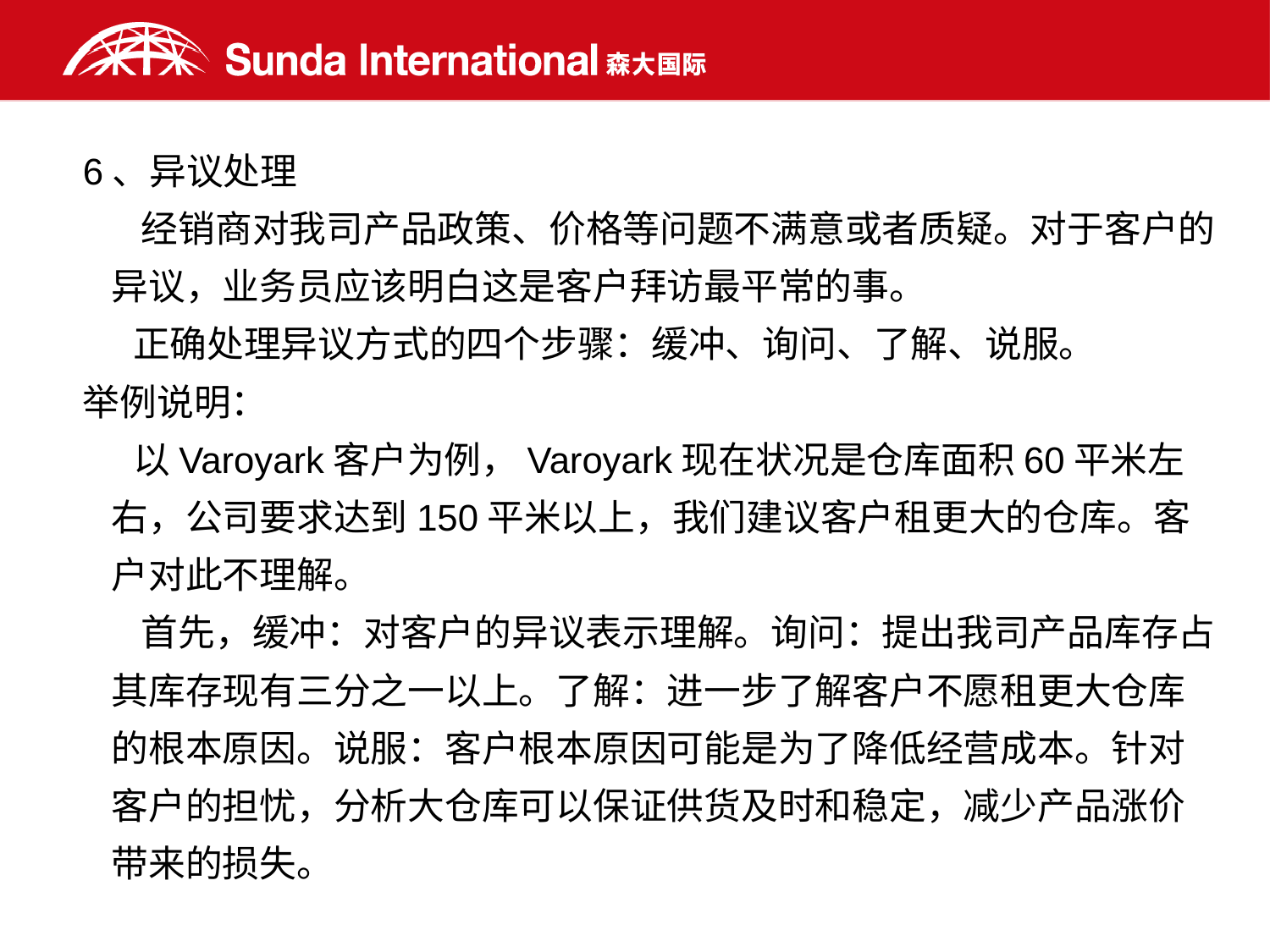

6、异议处理
      经销商对我司产品政策、价格等问题不满意或者质疑。对于客户的异议，业务员应该明白这是客户拜访最平常的事。
     正确处理异议方式的四个步骤：缓冲、询问、了解、说服。
举例说明：
     以Varoyark客户为例，Varoyark现在状况是仓库面积60平米左右，公司要求达到150平米以上，我们建议客户租更大的仓库。客户对此不理解。
      首先，缓冲：对客户的异议表示理解。询问：提出我司产品库存占其库存现有三分之一以上。了解：进一步了解客户不愿租更大仓库的根本原因。说服：客户根本原因可能是为了降低经营成本。针对客户的担忧，分析大仓库可以保证供货及时和稳定，减少产品涨价带来的损失。